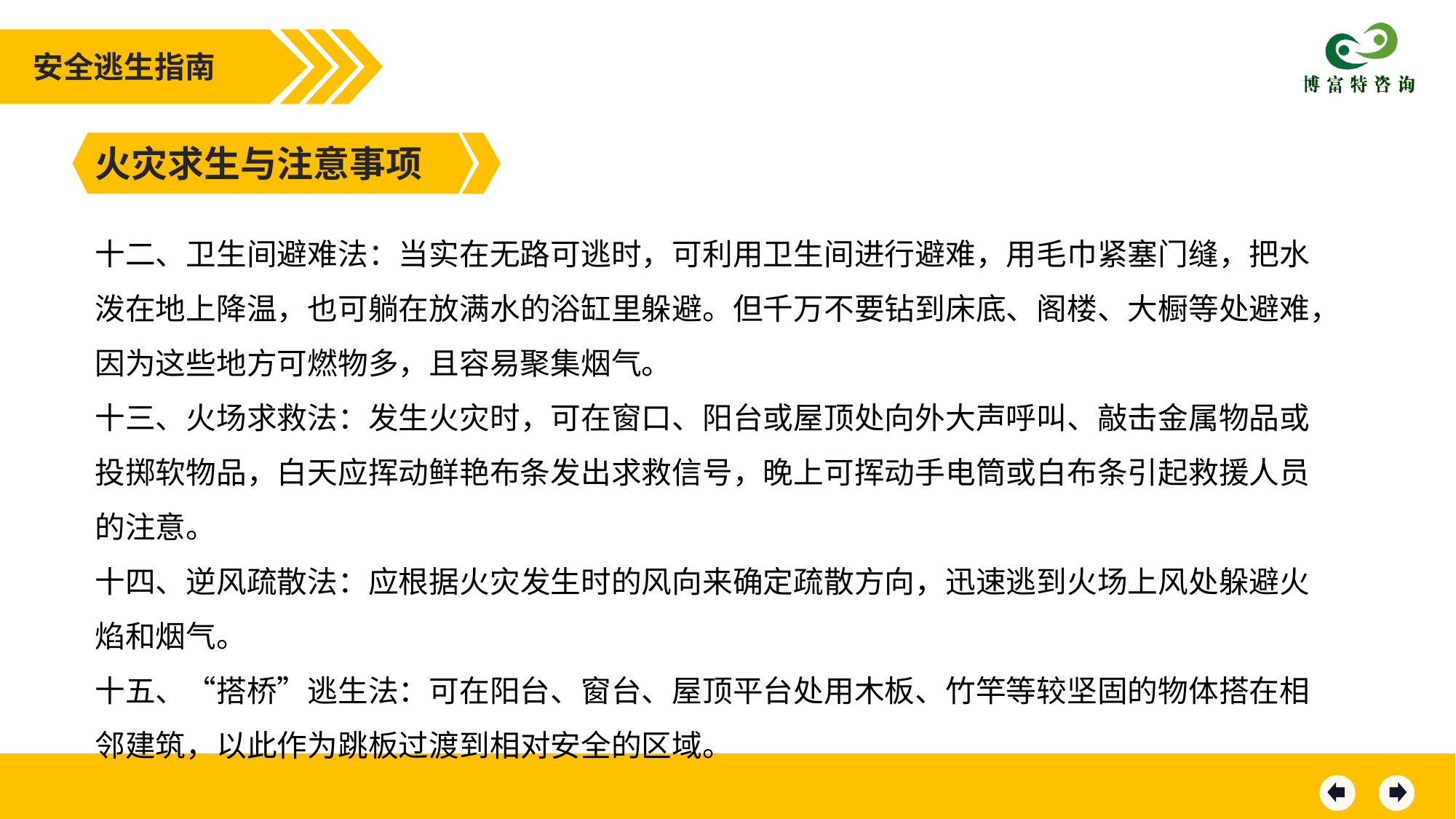

安全逃生指南

火灾求生与注意事项
十二、卫生间避难法：当实在无路可逃时，可利用卫生间进行避难，用毛巾紧塞门缝，把水泼在地上降温，也可躺在放满水的浴缸里躲避。但千万不要钻到床底、阁楼、大橱等处避难，因为这些地方可燃物多，且容易聚集烟气。
十三、火场求救法：发生火灾时，可在窗口、阳台或屋顶处向外大声呼叫、敲击金属物品或投掷软物品，白天应挥动鲜艳布条发出求救信号，晚上可挥动手电筒或白布条引起救援人员的注意。
十四、逆风疏散法：应根据火灾发生时的风向来确定疏散方向，迅速逃到火场上风处躲避火焰和烟气。
十五、“搭桥”逃生法：可在阳台、窗台、屋顶平台处用木板、竹竿等较坚固的物体搭在相邻建筑，以此作为跳板过渡到相对安全的区域。